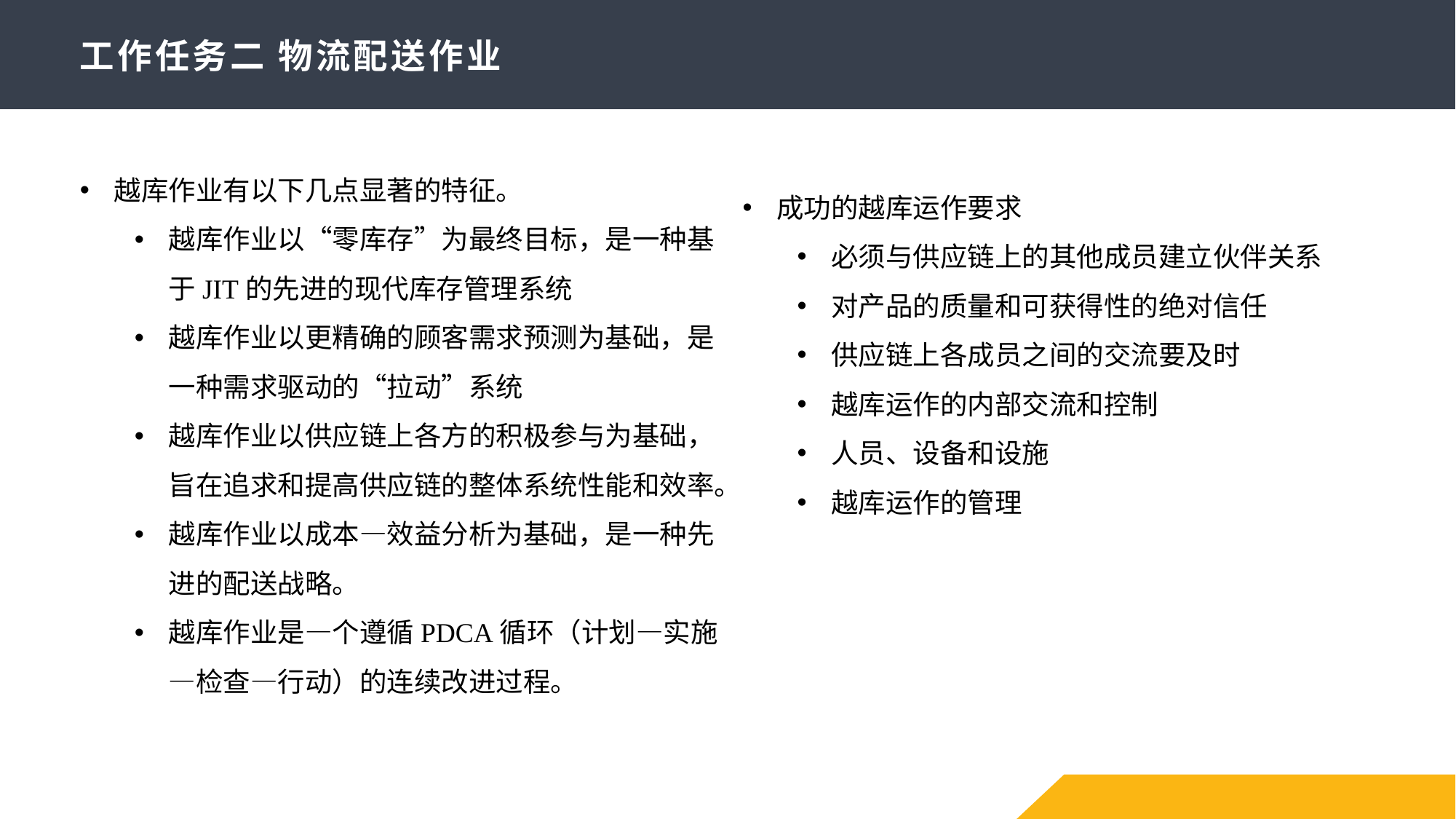

# 工作任务二 物流配送作业
越库作业有以下几点显著的特征。
越库作业以“零库存”为最终目标，是一种基于JIT的先进的现代库存管理系统
越库作业以更精确的顾客需求预测为基础，是一种需求驱动的“拉动”系统
越库作业以供应链上各方的积极参与为基础，旨在追求和提高供应链的整体系统性能和效率。
越库作业以成本—效益分析为基础，是一种先进的配送战略。
越库作业是—个遵循PDCA循环（计划—实施—检查—行动）的连续改进过程。

成功的越库运作要求
必须与供应链上的其他成员建立伙伴关系
对产品的质量和可获得性的绝对信任
供应链上各成员之间的交流要及时
越库运作的内部交流和控制
人员、设备和设施
越库运作的管理